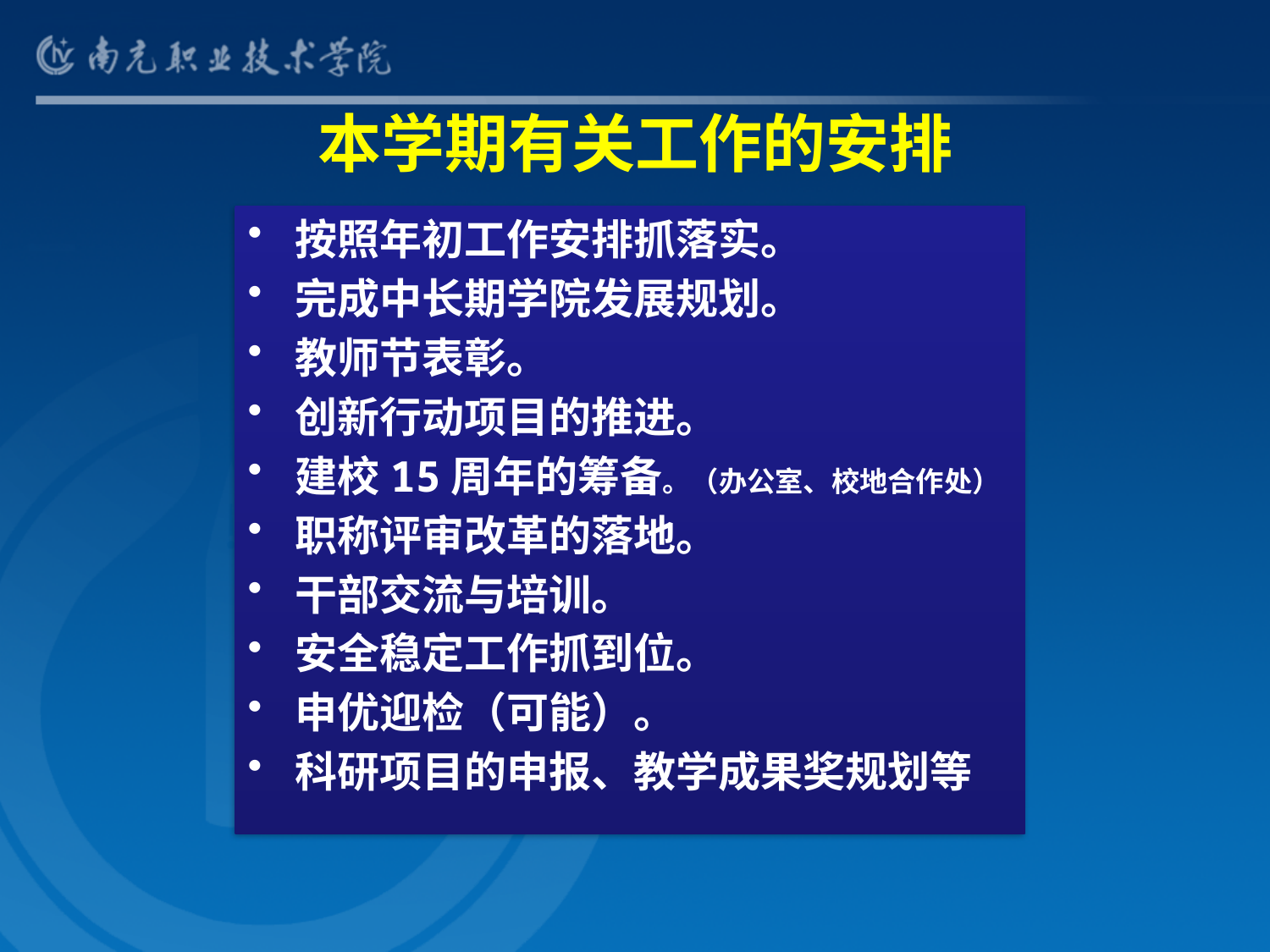

# 本学期有关工作的安排
按照年初工作安排抓落实。
完成中长期学院发展规划。
教师节表彰。
创新行动项目的推进。
建校15周年的筹备。（办公室、校地合作处）
职称评审改革的落地。
干部交流与培训。
安全稳定工作抓到位。
申优迎检（可能）。
科研项目的申报、教学成果奖规划等